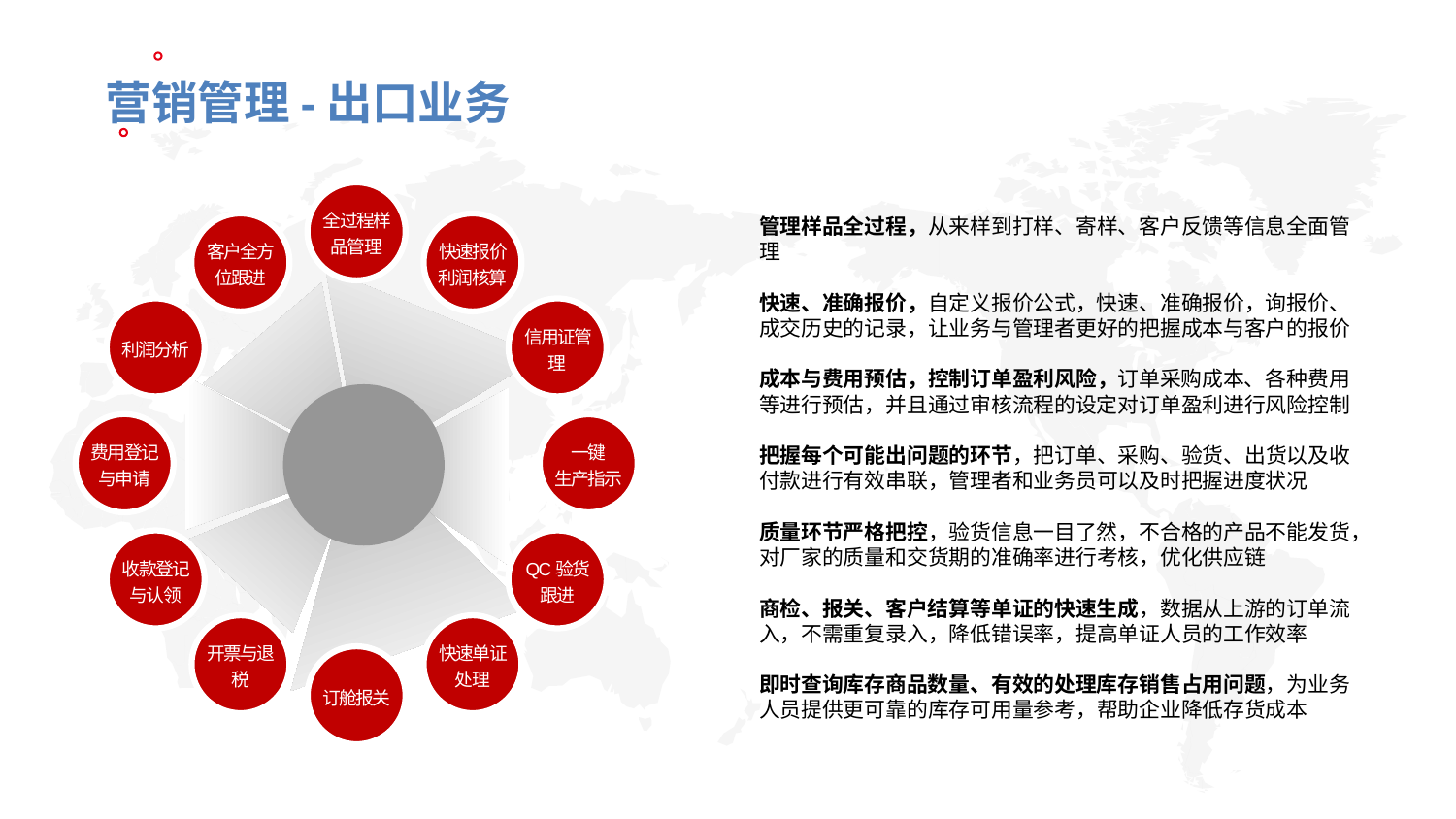

营销管理-出口业务
全过程样品管理
管理样品全过程，从来样到打样、寄样、客户反馈等信息全面管理

快速、准确报价，自定义报价公式，快速、准确报价，询报价、成交历史的记录，让业务与管理者更好的把握成本与客户的报价

成本与费用预估，控制订单盈利风险，订单采购成本、各种费用等进行预估，并且通过审核流程的设定对订单盈利进行风险控制

把握每个可能出问题的环节，把订单、采购、验货、出货以及收付款进行有效串联，管理者和业务员可以及时把握进度状况

质量环节严格把控，验货信息一目了然，不合格的产品不能发货，对厂家的质量和交货期的准确率进行考核，优化供应链

商检、报关、客户结算等单证的快速生成，数据从上游的订单流入，不需重复录入，降低错误率，提高单证人员的工作效率

即时查询库存商品数量、有效的处理库存销售占用问题，为业务人员提供更可靠的库存可用量参考，帮助企业降低存货成本
客户全方位跟进
快速报价利润核算
利润分析
信用证管理

费用登记与申请
一键
生产指示
收款登记与认领
QC验货跟进
开票与退税
快速单证处理
订舱报关